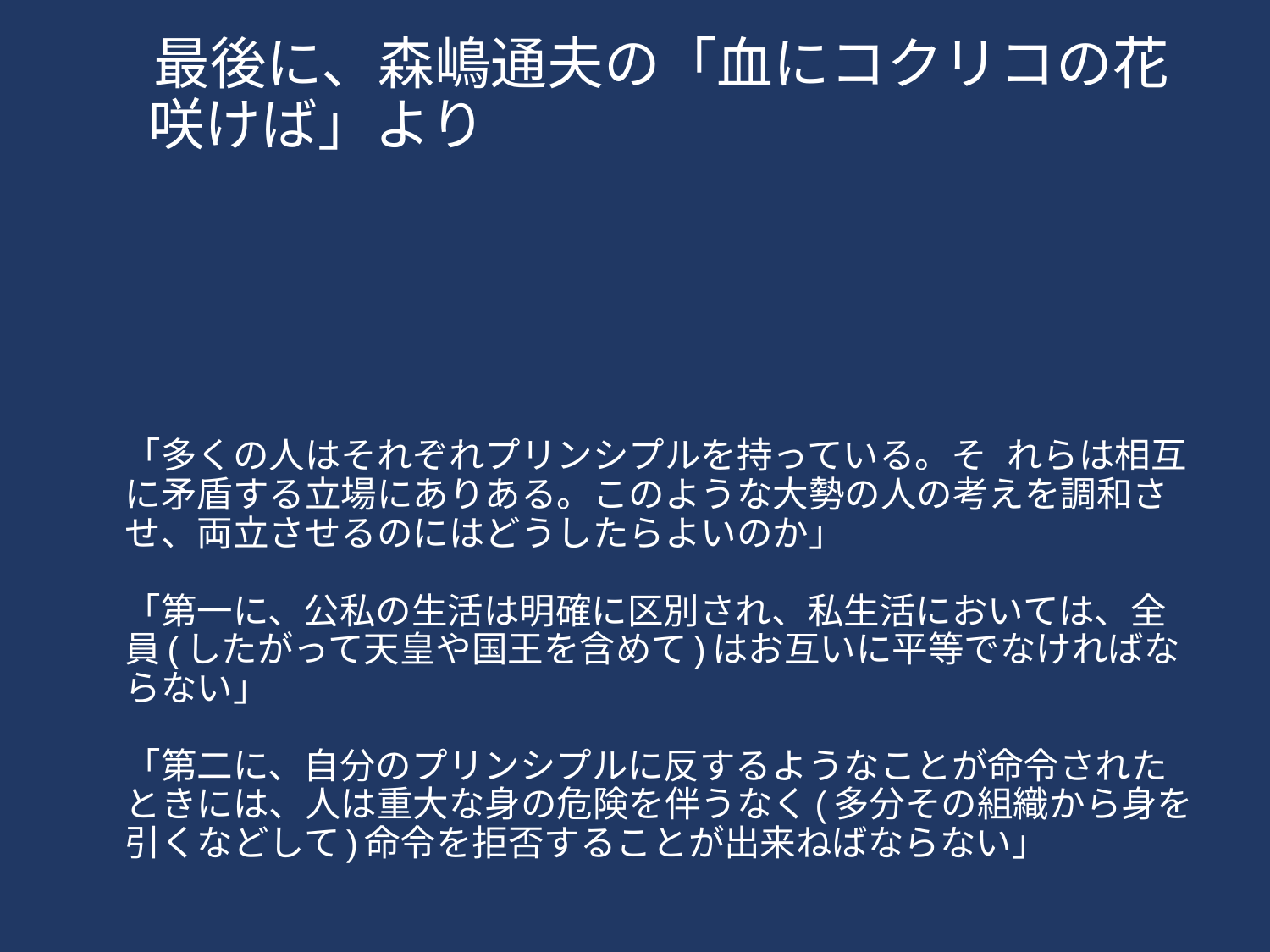

最後に、森嶋通夫の「血にコクリコの花咲けば」より

# 「多くの人はそれぞれプリンシプルを持っている。そ  れらは相互に矛盾する立場にありある。このような大勢の人の考えを調和させ、両立させるのにはどうしたらよいのか」 「第一に、公私の生活は明確に区別され、私生活においては、全員(したがって天皇や国王を含めて)はお互いに平等でなければならない」 「第二に、自分のプリンシプルに反するようなことが命令されたときには、人は重大な身の危険を伴うなく(多分その組織から身を引くなどして)命令を拒否することが出来ねばならない」